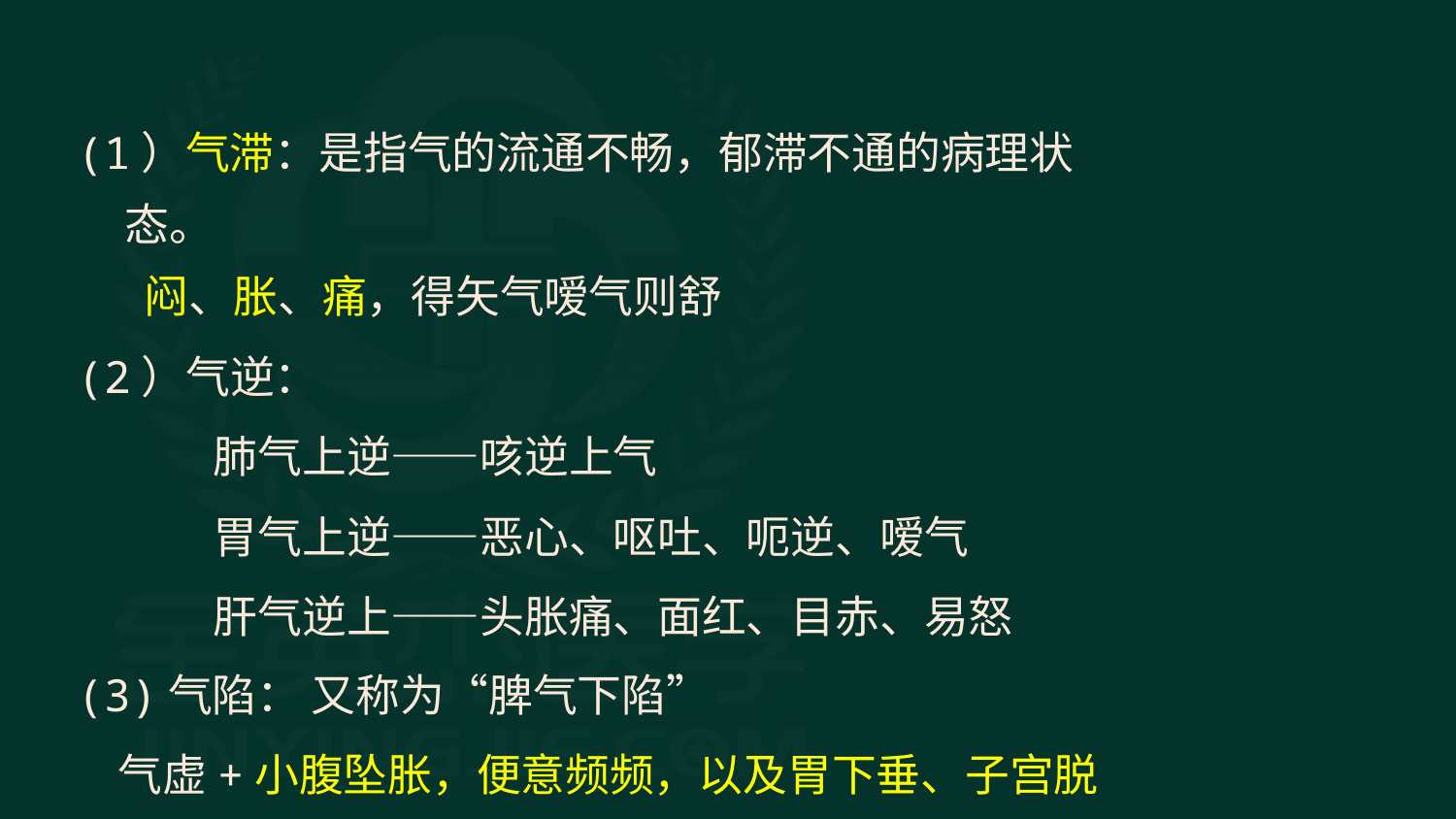

(1）气滞：是指气的流通不畅，郁滞不通的病理状态。
  闷、胀、痛，得矢气嗳气则舒
(2）气逆：
　　肺气上逆——咳逆上气
　　胃气上逆——恶心、呕吐、呃逆、嗳气
　　肝气逆上——头胀痛、面红、目赤、易怒
(3)气陷： 又称为“脾气下陷”
   气虚+小腹坠胀，便意频频，以及胃下垂、子宫脱垂、脱肛等病变。